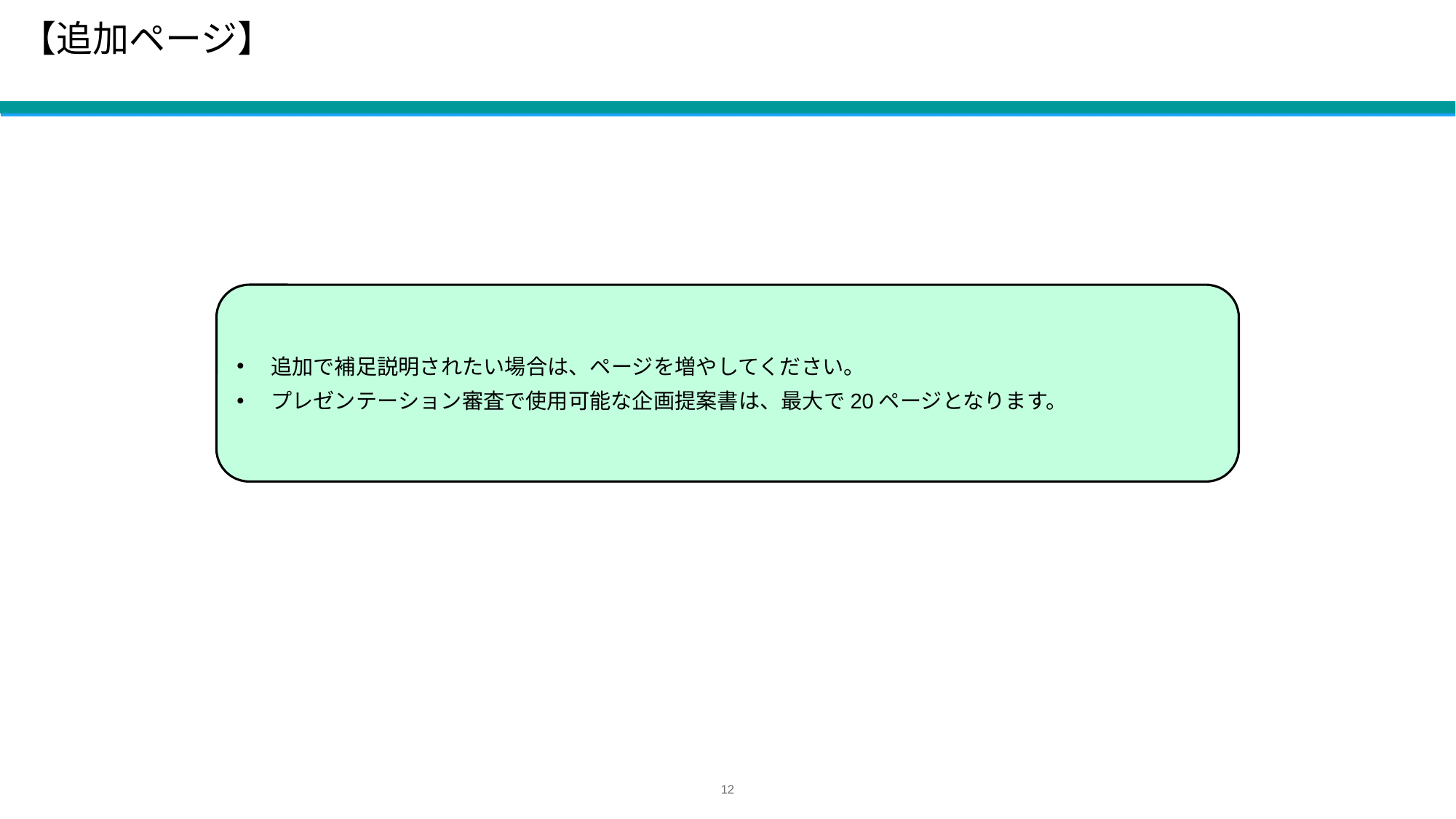

# 【追加ページ】
追加で補足説明されたい場合は、ページを増やしてください。
プレゼンテーション審査で使用可能な企画提案書は、最大で20ページとなります。